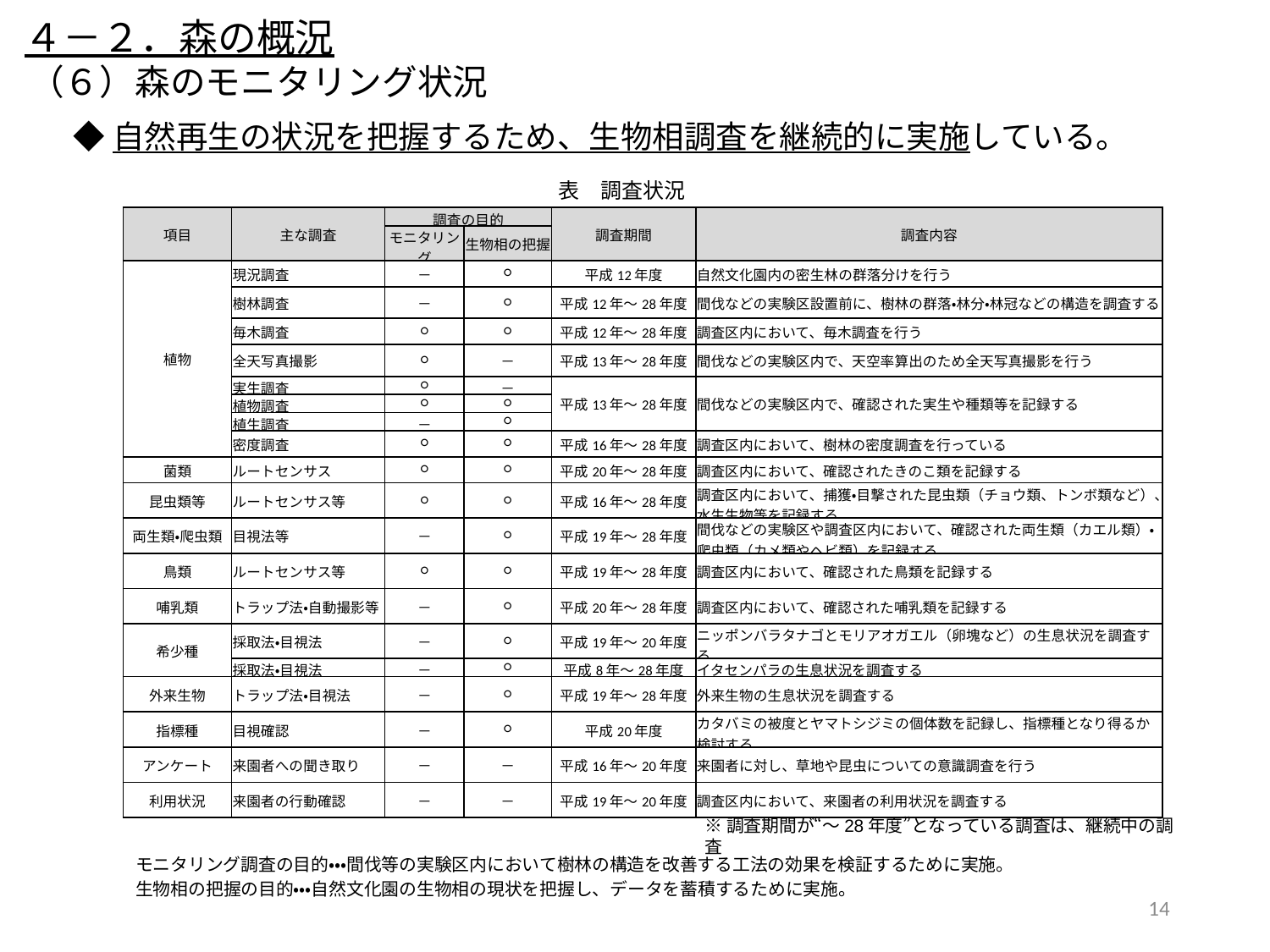

４－２．森の概況
（６）森のモニタリング状況
◆自然再生の状況を把握するため、生物相調査を継続的に実施している。
表　調査状況
| 項目 | 主な調査 | 調査の目的 |  | 調査期間 | 調査内容 |
| --- | --- | --- | --- | --- | --- |
|  |  | モニタリング | 生物相の把握 |  |  |
| 植物 | 現況調査 | － | ○ | 平成12年度 | 自然文化園内の密生林の群落分けを行う |
|  | 樹林調査 | － | ○ | 平成12年～28年度 | 間伐などの実験区設置前に、樹林の群落・林分・林冠などの構造を調査する |
|  | 毎木調査 | ○ | ○ | 平成12年～28年度 | 調査区内において、毎木調査を行う |
|  | 全天写真撮影 | ○ | － | 平成13年～28年度 | 間伐などの実験区内で、天空率算出のため全天写真撮影を行う |
|  | 実生調査 | ○ | － | 平成13年～28年度 | 間伐などの実験区内で、確認された実生や種類等を記録する |
|  | 植物調査 | ○ | ○ |  |  |
|  | 植生調査 | － | ○ |  |  |
|  | 密度調査 | ○ | ○ | 平成16年～28年度 | 調査区内において、樹林の密度調査を行っている |
| 菌類 | ルートセンサス | ○ | ○ | 平成20年～28年度 | 調査区内において、確認されたきのこ類を記録する |
| 昆虫類等 | ルートセンサス等 | ○ | ○ | 平成16年～28年度 | 調査区内において、捕獲・目撃された昆虫類（チョウ類、トンボ類など）、水生生物等を記録する |
| 両生類・爬虫類 | 目視法等 | － | ○ | 平成19年～28年度 | 間伐などの実験区や調査区内において、確認された両生類（カエル類）・爬虫類（カメ類やヘビ類）を記録する |
| 鳥類 | ルートセンサス等 | ○ | ○ | 平成19年～28年度 | 調査区内において、確認された鳥類を記録する |
| 哺乳類 | トラップ法・自動撮影等 | － | ○ | 平成20年～28年度 | 調査区内において、確認された哺乳類を記録する |
| 希少種 | 採取法・目視法 | － | ○ | 平成19年～20年度 | ニッポンバラタナゴとモリアオガエル（卵塊など）の生息状況を調査する |
|  | 採取法・目視法 | － | ○ | 平成8年～28年度 | イタセンパラの生息状況を調査する |
| 外来生物 | トラップ法・目視法 | － | ○ | 平成19年～28年度 | 外来生物の生息状況を調査する |
| 指標種 | 目視確認 | － | ○ | 平成20年度 | カタバミの被度とヤマトシジミの個体数を記録し、指標種となり得るか検討する |
| アンケート | 来園者への聞き取り | － | － | 平成16年～20年度 | 来園者に対し、草地や昆虫についての意識調査を行う |
| 利用状況 | 来園者の行動確認 | － | － | 平成19年～20年度 | 調査区内において、来園者の利用状況を調査する |
※調査期間が“～28年度”となっている調査は、継続中の調査
モニタリング調査の目的・・・間伐等の実験区内において樹林の構造を改善する工法の効果を検証するために実施。
生物相の把握の目的・・・自然文化園の生物相の現状を把握し、データを蓄積するために実施。
14